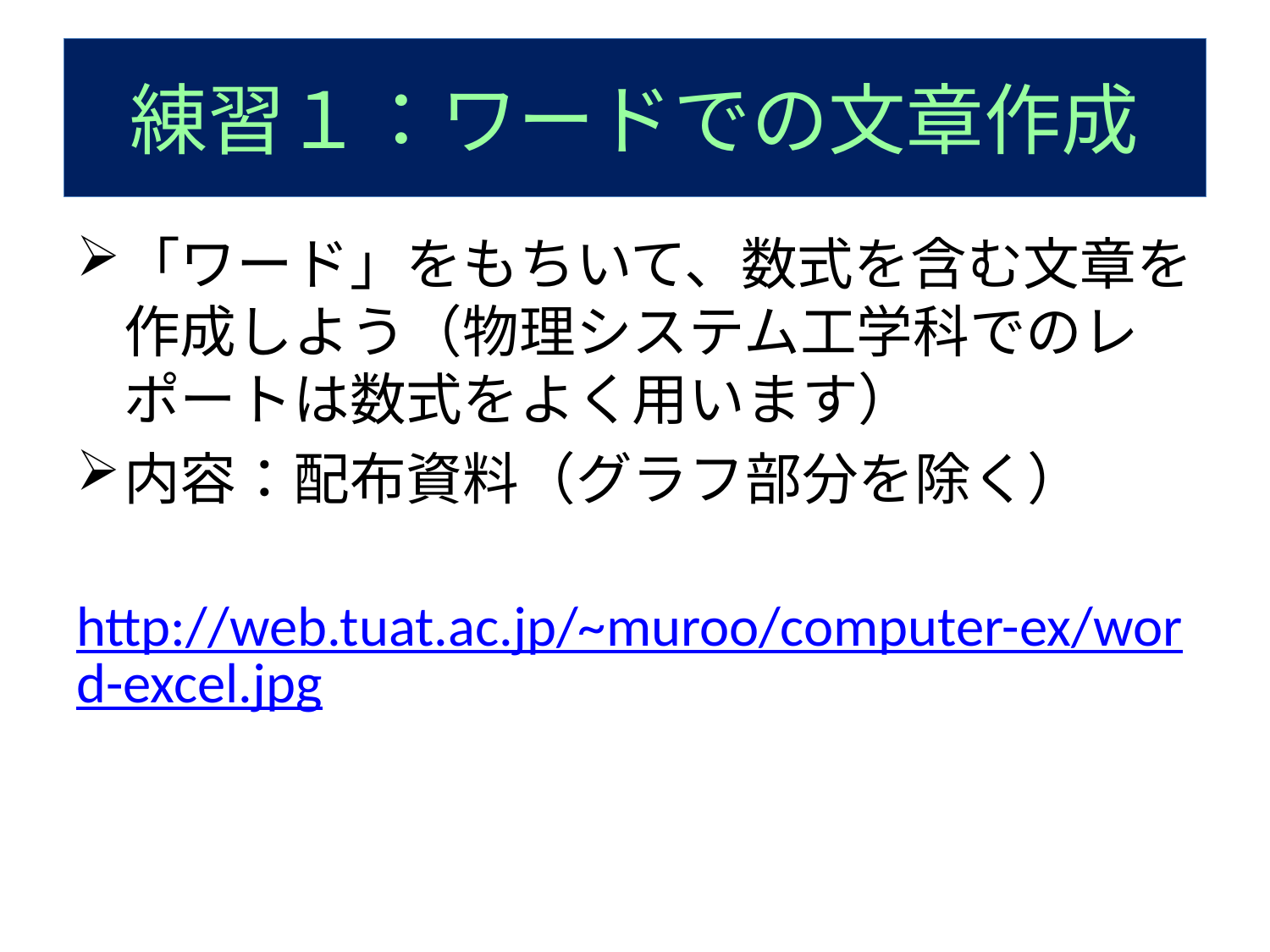

# 練習１：ワードでの文章作成
「ワード」をもちいて、数式を含む文章を作成しよう（物理システム工学科でのレポートは数式をよく用います）
内容：配布資料（グラフ部分を除く）
　　　http://web.tuat.ac.jp/~muroo/computer-ex/word-excel.jpg